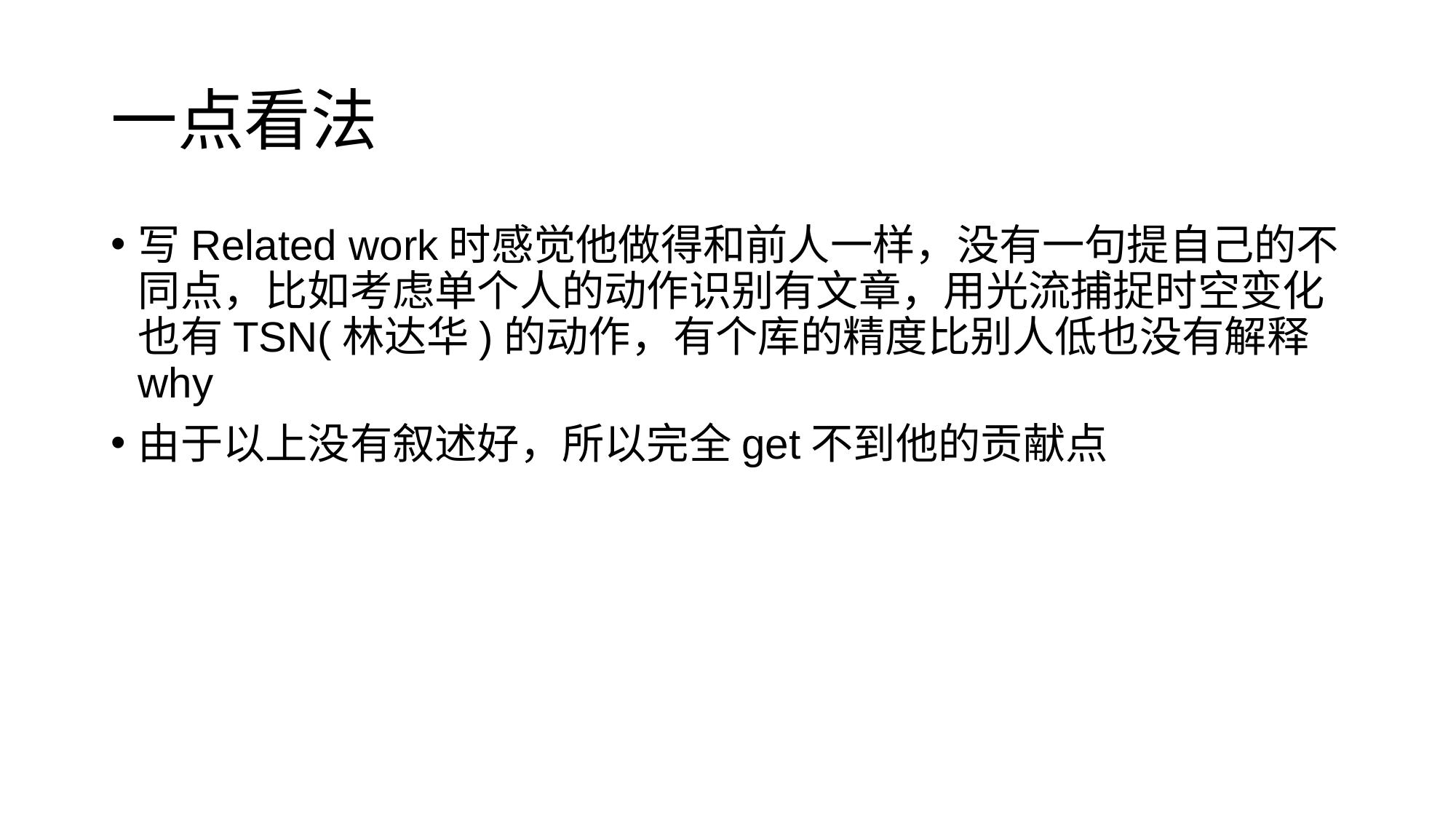

# 一点看法
写Related work时感觉他做得和前人一样，没有一句提自己的不同点，比如考虑单个人的动作识别有文章，用光流捕捉时空变化也有TSN(林达华)的动作，有个库的精度比别人低也没有解释why
由于以上没有叙述好，所以完全get不到他的贡献点